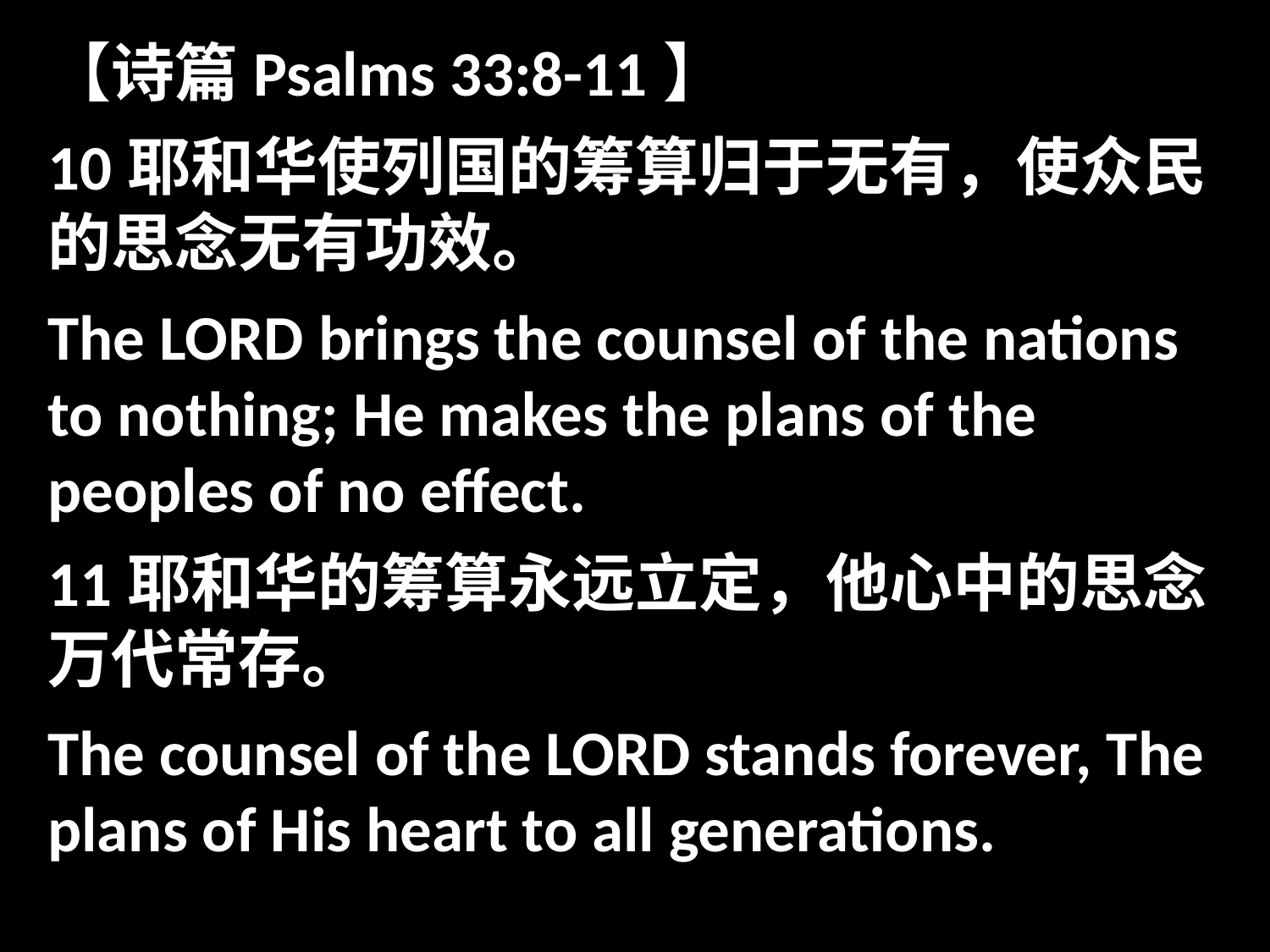

【诗篇Psalms 33:8-11】
10耶和华使列国的筹算归于无有，使众民的思念无有功效。
The LORD brings the counsel of the nations to nothing; He makes the plans of the peoples of no effect.
11耶和华的筹算永远立定，他心中的思念万代常存。
The counsel of the LORD stands forever, The plans of His heart to all generations.